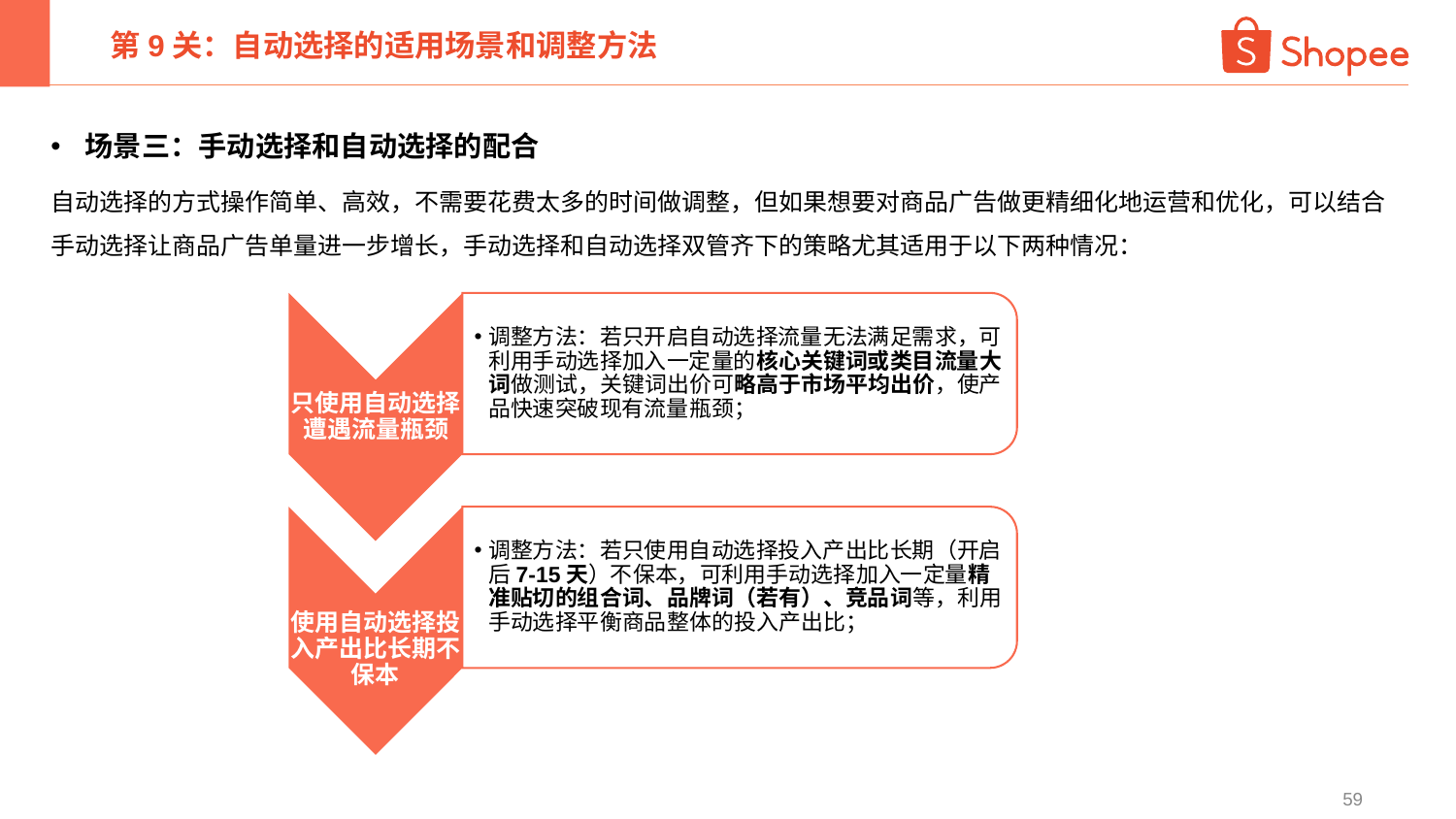

第9关：自动选择的适用场景和调整方法
场景三：手动选择和自动选择的配合
自动选择的方式操作简单、高效，不需要花费太多的时间做调整，但如果想要对商品广告做更精细化地运营和优化，可以结合手动选择让商品广告单量进一步增长，手动选择和自动选择双管齐下的策略尤其适用于以下两种情况：

调整方法：若只开启自动选择流量无法满足需求，可利用手动选择加入一定量的核心关键词或类目流量大词做测试，关键词出价可略高于市场平均出价，使产品快速突破现有流量瓶颈；

只使用自动选择遭遇流量瓶颈
调整方法：若只使用自动选择投入产出比长期（开启后7-15天）不保本，可利用手动选择加入一定量精准贴切的组合词、品牌词（若有）、竞品词等，利用手动选择平衡商品整体的投入产出比；

使用自动选择投入产出比长期不保本
59